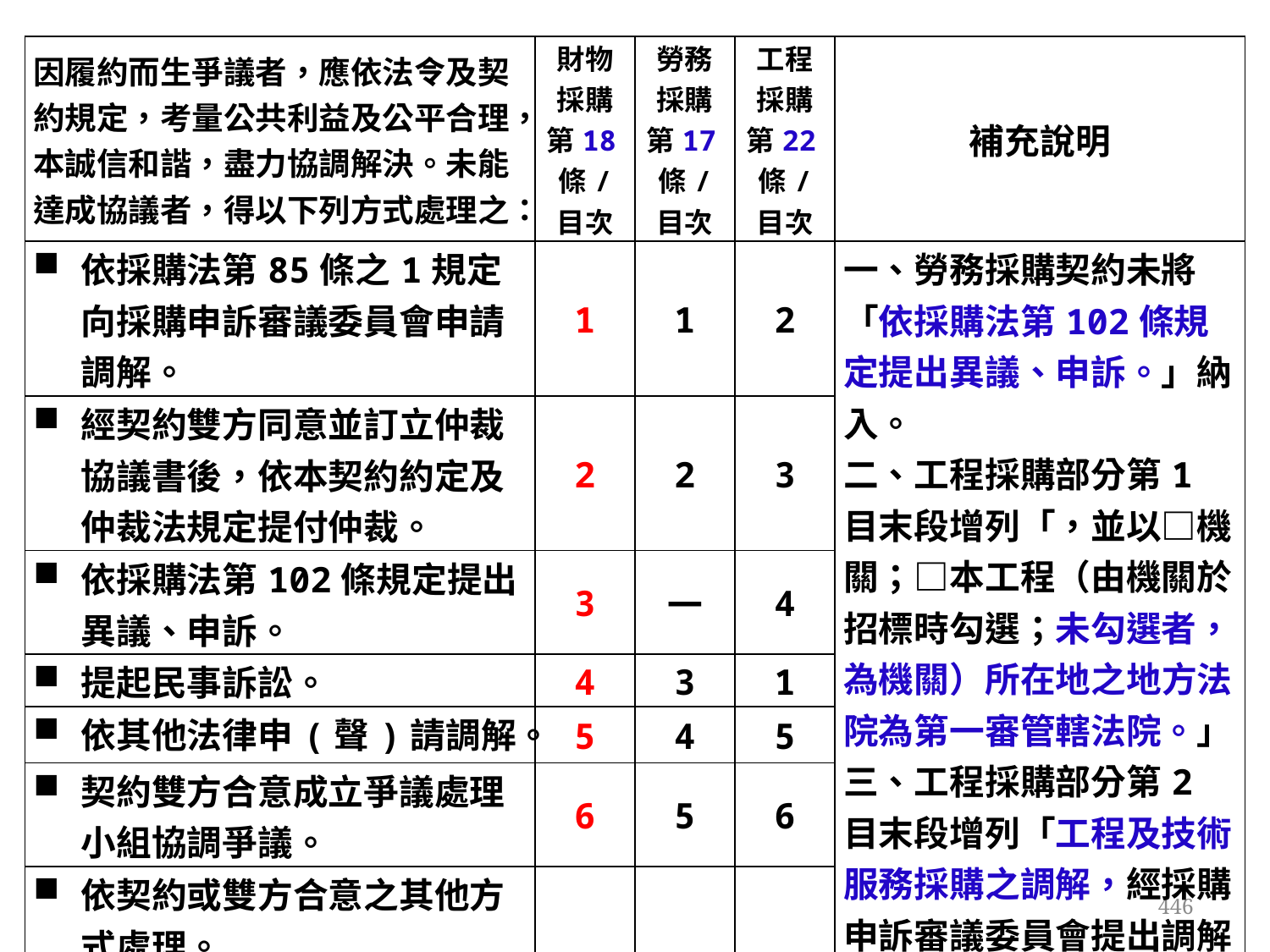

| 因履約而生爭議者，應依法令及契約規定，考量公共利益及公平合理，本誠信和諧，盡力協調解決。未能達成協議者，得以下列方式處理之： | 財物採購第18條/ 目次 | 勞務 採購第17條/ 目次 | 工程採購第22條/ 目次 | 補充說明 |
| --- | --- | --- | --- | --- |
| 依採購法第85條之1規定向採購申訴審議委員會申請調解。 | 1 | 1 | 2 | 一、勞務採購契約未將「依採購法第102條規定提出異議、申訴。」納入。 二、工程採購部分第1目末段增列「，並以□機關；□本工程（由機關於招標時勾選；未勾選者，為機關）所在地之地方法院為第一審管轄法院。」 三、工程採購部分第2目末段增列「工程及技術服務採購之調解，經採購申訴審議委員會提出調解建議或調解方案，因機關不同意致調解不成立者，廠商提付仲裁，機關不得拒絕。」 |
| 經契約雙方同意並訂立仲裁協議書後，依本契約約定及仲裁法規定提付仲裁。 | 2 | 2 | 3 |  |
| 依採購法第102條規定提出異議、申訴。 | 3 | 一 | 4 |  |
| 提起民事訴訟。 | 4 | 3 | 1 |  |
| 依其他法律申(聲)請調解。 | 5 | 4 | 5 |  |
| 契約雙方合意成立爭議處理小組協調爭議。 | 6 | 5 | 6 |  |
| 依契約或雙方合意之其他方式處理。 | 7 | 6 | 7 |  |
446